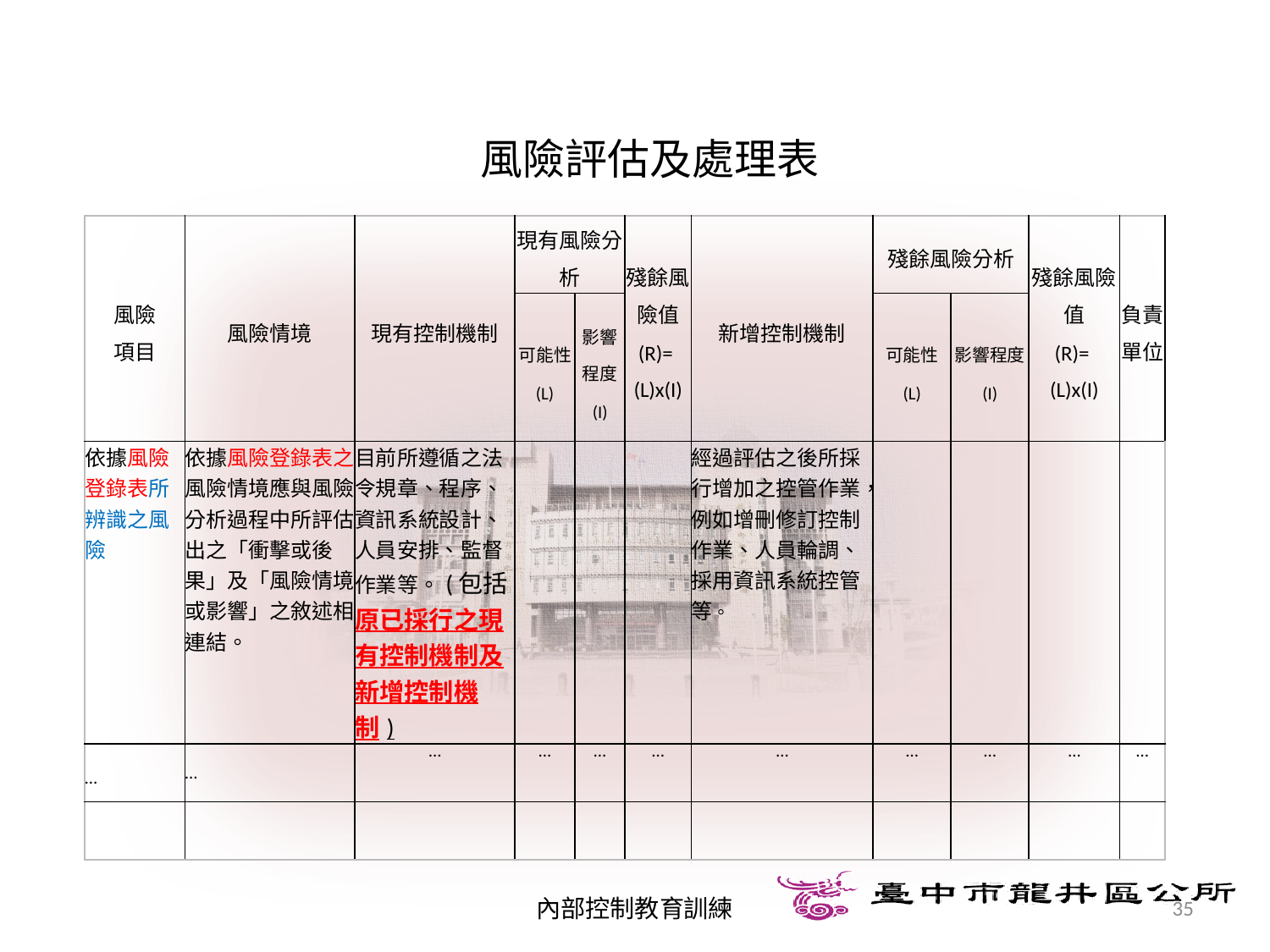

風險評估及處理表
| 風險 項目 | 風險情境 | 現有控制機制 | 現有風險分析 |  | 殘餘風險值 (R)= (L)x(I) | 新增控制機制 | 殘餘風險分析 |  | 殘餘風險值 (R)= (L)x(I) | 負責單位 |
| --- | --- | --- | --- | --- | --- | --- | --- | --- | --- | --- |
|  |  |  | 可能性 (L) | 影響程度 (I) |  |  | 可能性 (L) | 影響程度 (I) |  |  |
| 依據風險登錄表所辨識之風險 | 依據風險登錄表之風險情境應與風險分析過程中所評估出之「衝擊或後果」及「風險情境或影響」之敘述相連結。 | 目前所遵循之法令規章、程序、資訊系統設計、人員安排、監督作業等。(包括原已採行之現有控制機制及新增控制機制) |  |  |  | 經過評估之後所採行增加之控管作業，例如增刪修訂控制作業、人員輪調、採用資訊系統控管等。 |  |  |  |  |
| … | … | … | … | … | … | … | … | … | … | … |
|  |  |  |  |  |  |  |  |  |  |  |
內部控制教育訓練
35